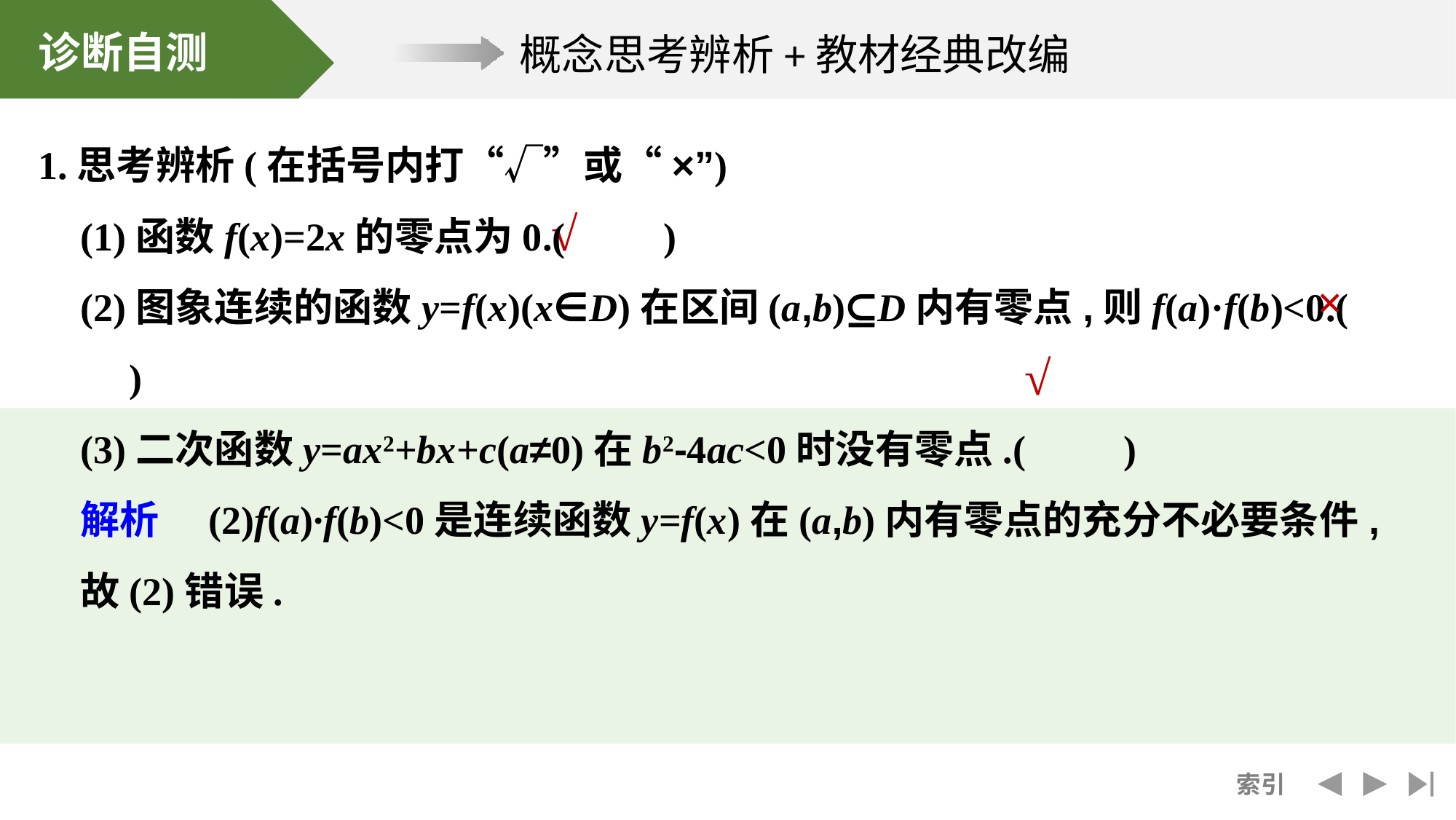

1.思考辨析(在括号内打“√”或“×”)
	(1)函数f(x)=2x的零点为0.(　　)
	(2)图象连续的函数y=f(x)(x∈D)在区间(a,b)⊆D内有零点,则f(a)·f(b)<0.(　　)
	(3)二次函数y=ax2+bx+c(a≠0)在b2-4ac<0时没有零点.(　　)
	解析　(2)f(a)·f(b)<0是连续函数y=f(x)在(a,b)内有零点的充分不必要条件,故(2)错误.
√
×
√